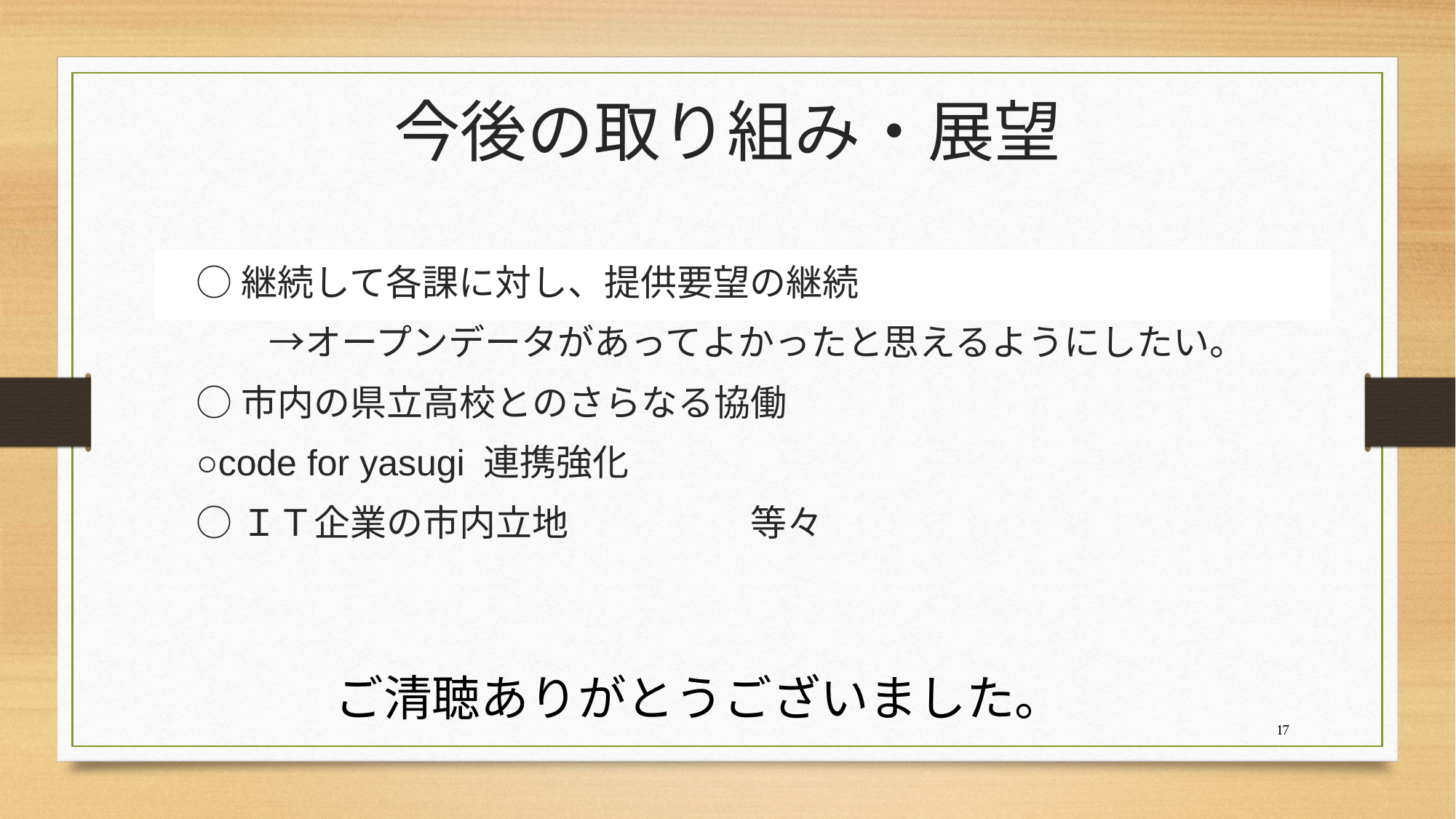

# 今後の取り組み・展望

○継続して各課に対し、提供要望の継続
　　→オープンデータがあってよかったと思えるようにしたい。
○市内の県立高校とのさらなる協働
○code for yasugi 連携強化
○ＩＴ企業の市内立地　　　　　等々

ご清聴ありがとうございました。
17